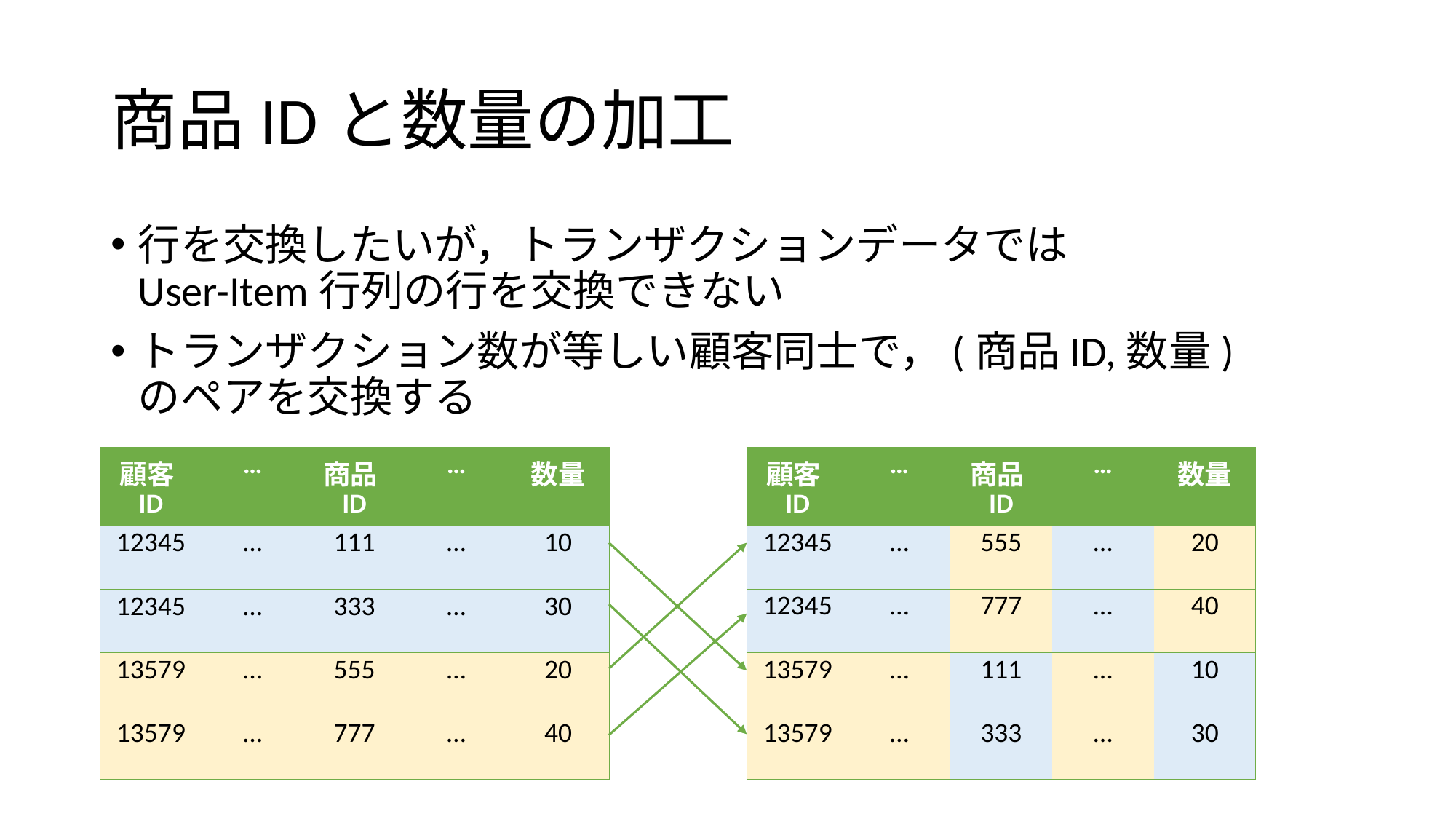

# 商品IDと数量の加工
行を交換したいが，トランザクションデータでは
User-Item行列の行を交換できない
トランザクション数が等しい顧客同士で，(商品ID,数量)
のペアを交換する
| 顧客ID | … | 商品ID | … | 数量 |
| --- | --- | --- | --- | --- |
| 12345 | … | 555 | … | 20 |
| 12345 | … | 777 | … | 40 |
| 13579 | … | 111 | … | 10 |
| 13579 | … | 333 | … | 30 |
| 顧客ID | … | 商品ID | … | 数量 |
| --- | --- | --- | --- | --- |
| 12345 | … | 111 | … | 10 |
| 12345 | … | 333 | … | 30 |
| 13579 | … | 555 | … | 20 |
| 13579 | … | 777 | … | 40 |